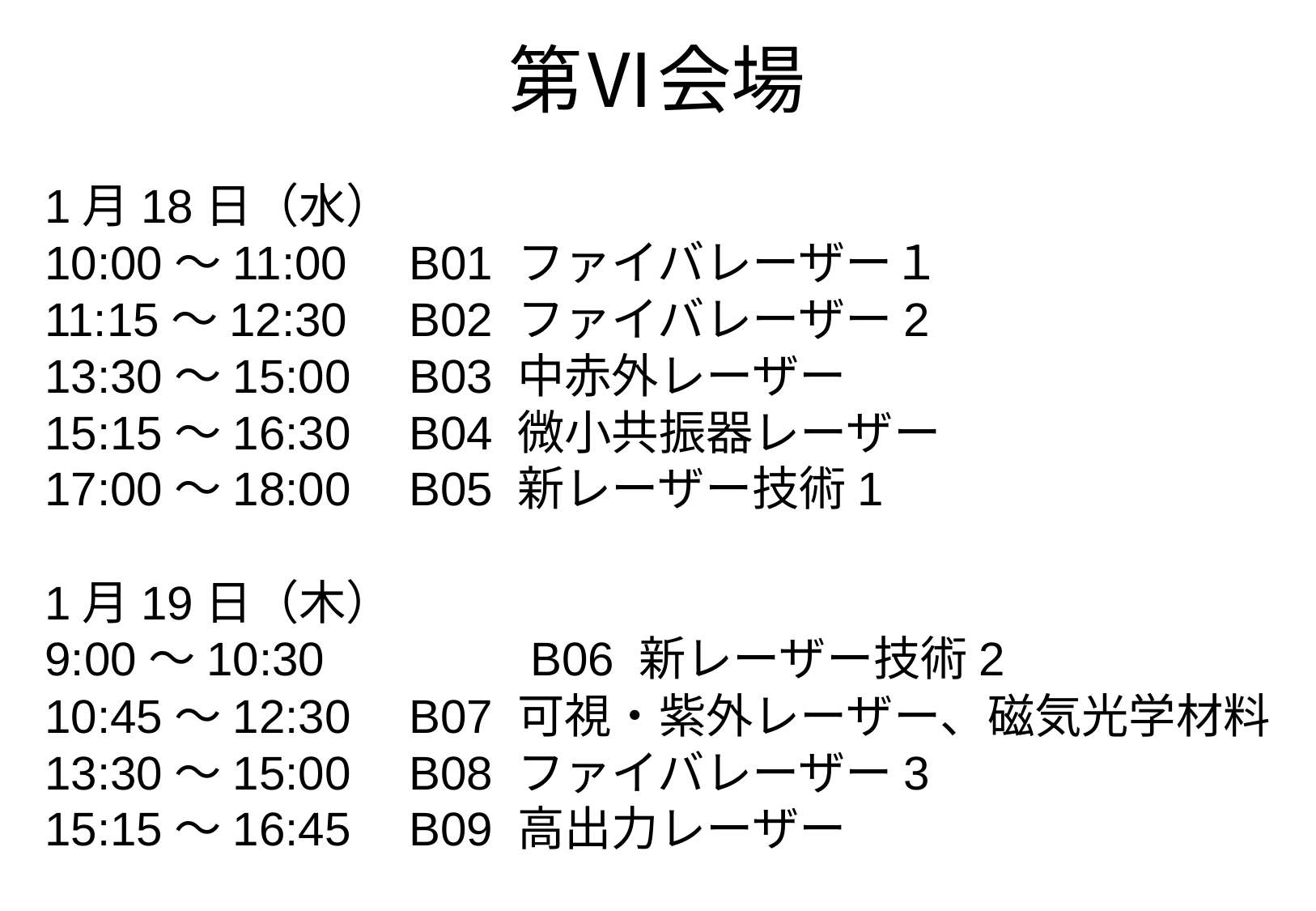

# 第Ⅵ会場
1月18日（水）
10:00～11:00	B01 ファイバレーザー１
11:15～12:30	B02 ファイバレーザー2
13:30～15:00	B03 中赤外レーザー
15:15～16:30	B04 微小共振器レーザー
17:00～18:00	B05 新レーザー技術1

1月19日（木）
9:00～10:30		B06 新レーザー技術2
10:45～12:30	B07 可視・紫外レーザー、磁気光学材料
13:30～15:00	B08 ファイバレーザー3
15:15～16:45	B09 高出力レーザー